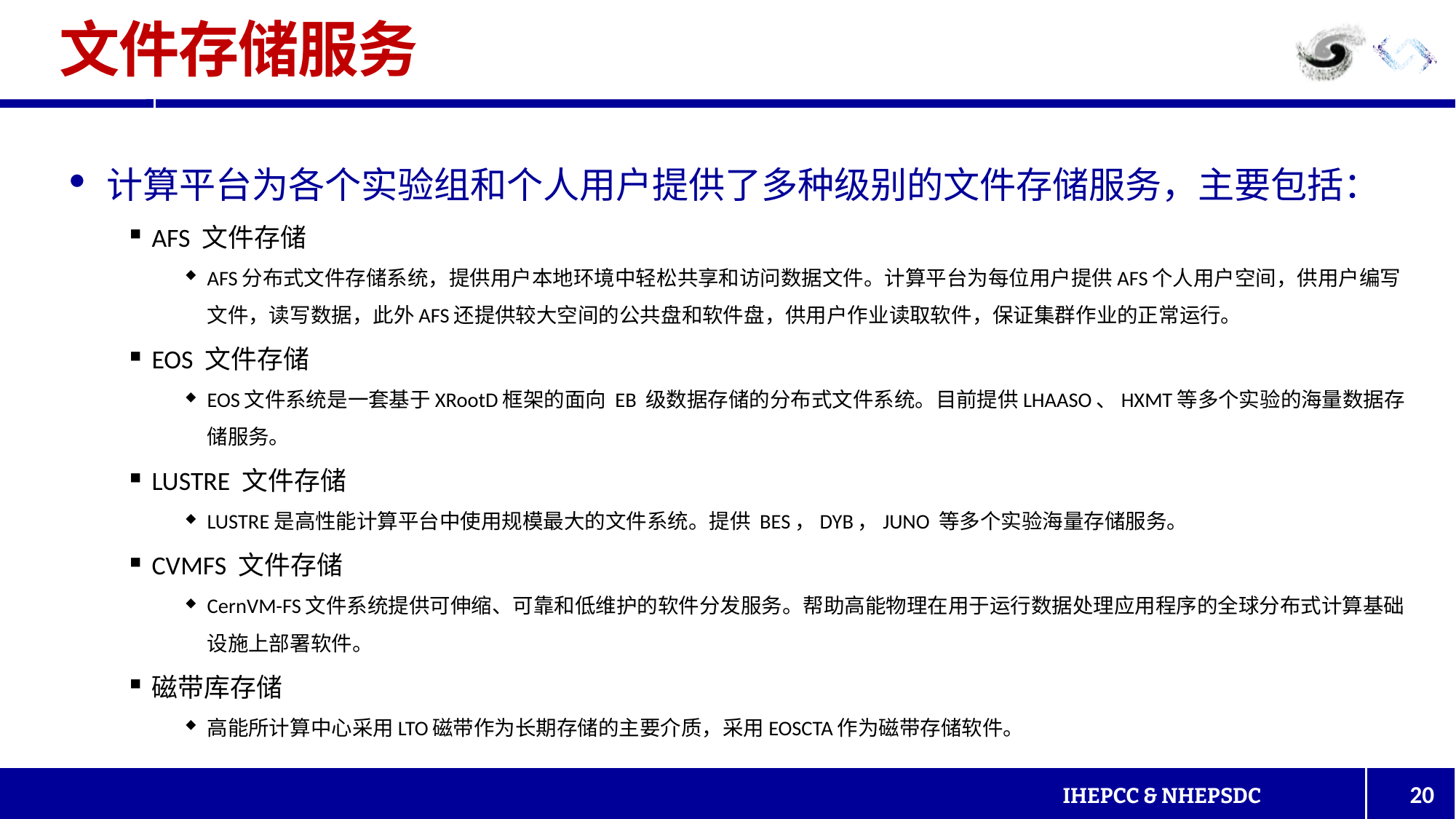

# 文件存储服务
 计算平台为各个实验组和个人用户提供了多种级别的文件存储服务，主要包括：
AFS 文件存储
AFS分布式文件存储系统，提供用户本地环境中轻松共享和访问数据文件。计算平台为每位用户提供AFS个人用户空间，供用户编写文件，读写数据，此外AFS还提供较大空间的公共盘和软件盘，供用户作业读取软件，保证集群作业的正常运行。
EOS 文件存储
EOS文件系统是一套基于XRootD框架的面向 EB 级数据存储的分布式文件系统。目前提供LHAASO、HXMT等多个实验的海量数据存储服务。
LUSTRE 文件存储
LUSTRE是高性能计算平台中使用规模最大的文件系统。提供 BES，DYB，JUNO 等多个实验海量存储服务。
CVMFS 文件存储
CernVM-FS文件系统提供可伸缩、可靠和低维护的软件分发服务。帮助高能物理在用于运行数据处理应用程序的全球分布式计算基础设施上部署软件。
磁带库存储
高能所计算中心采用LTO磁带作为长期存储的主要介质，采用EOSCTA作为磁带存储软件。